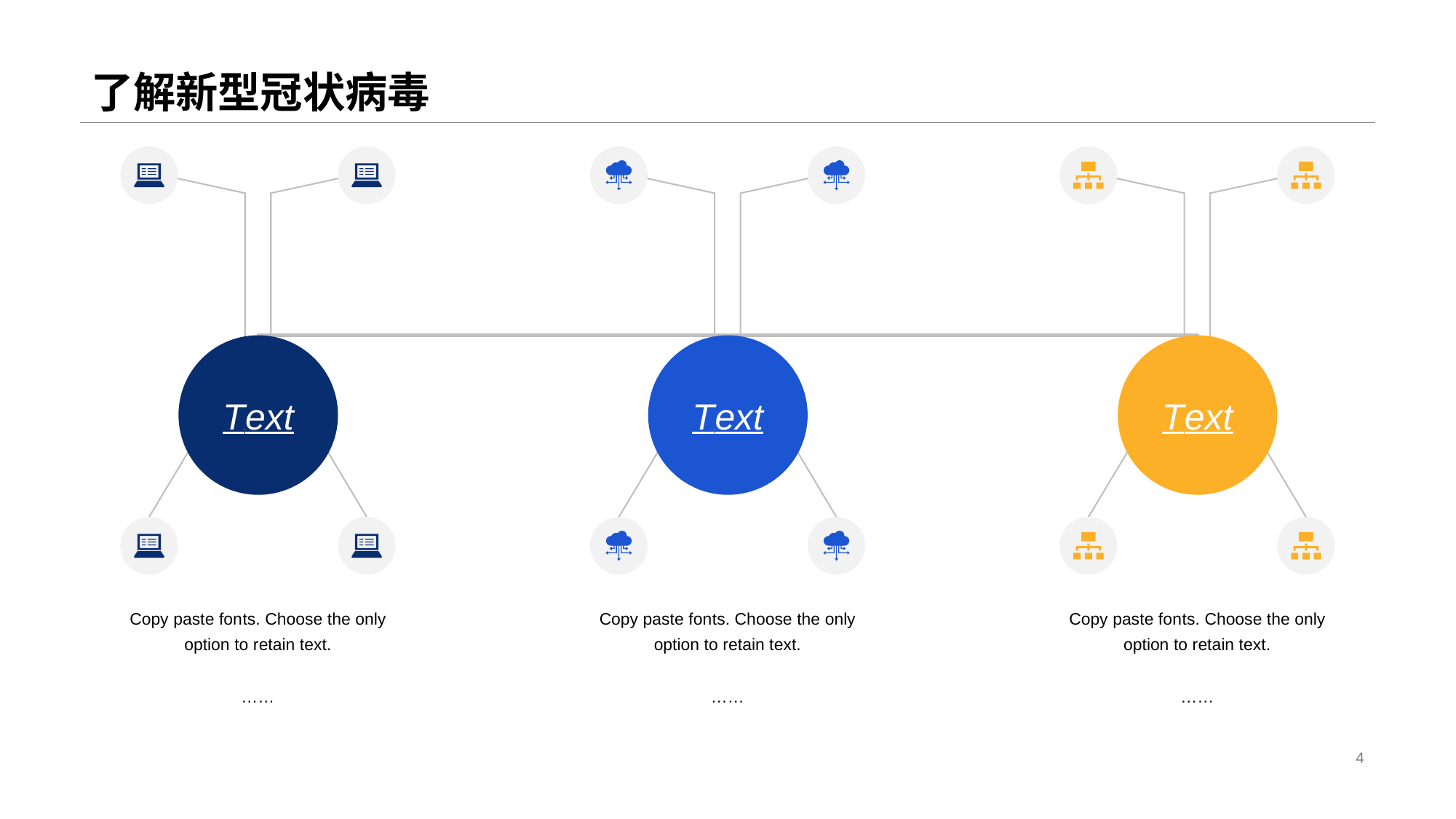

# 了解新型冠状病毒

T ext
T ext
T ext

Copy paste fon ts. Choose the only option to retain text.

……
Copy paste fon ts. Choose the only option to retain text.

……
Copy paste fon ts. Choose the only option to retain text.

……
4